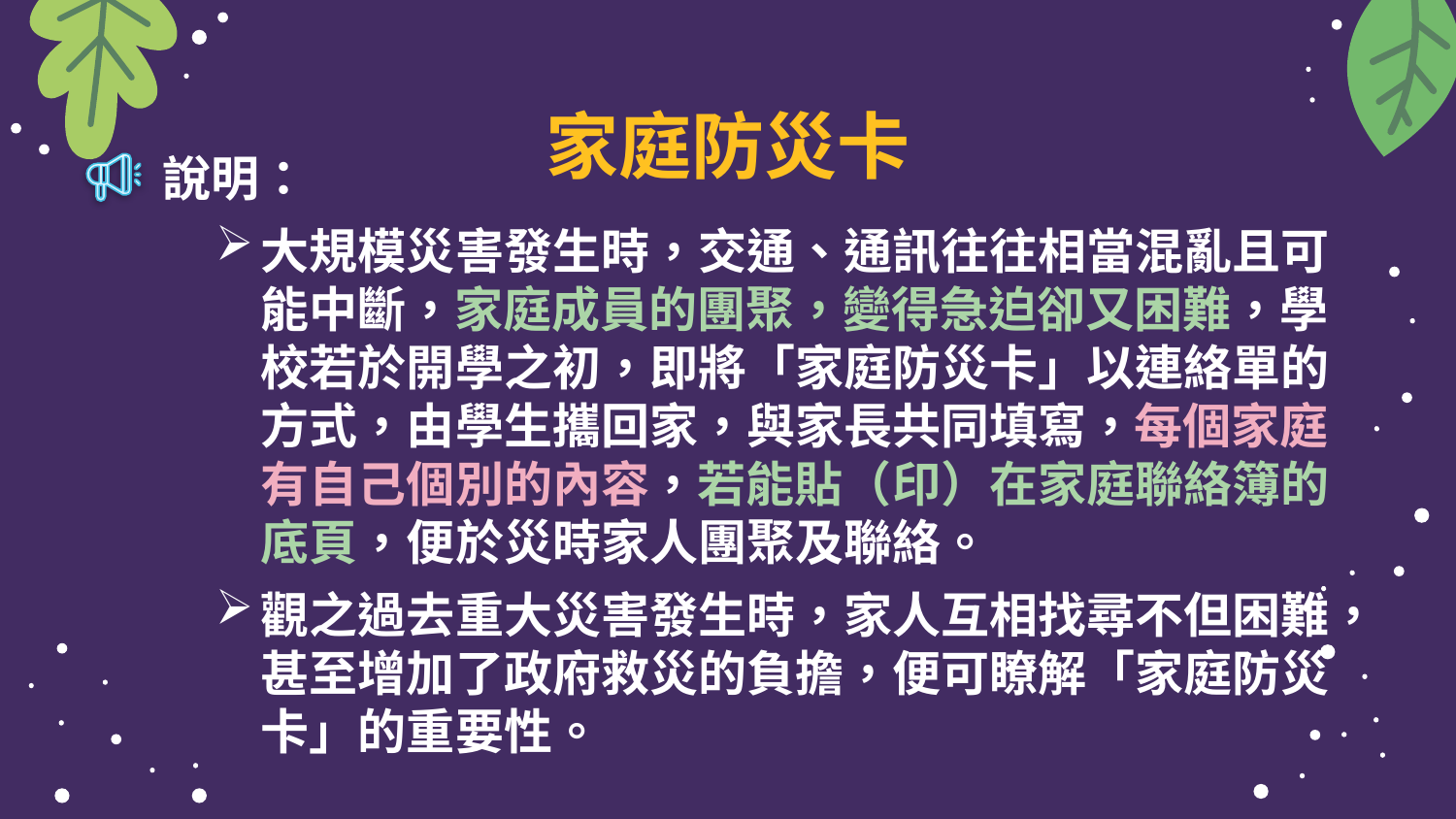

# 家庭防災卡

說明：
大規模災害發生時，交通、通訊往往相當混亂且可能中斷，家庭成員的團聚，變得急迫卻又困難，學校若於開學之初，即將「家庭防災卡」以連絡單的方式，由學生攜回家，與家長共同填寫，每個家庭有自己個別的內容，若能貼（印）在家庭聯絡簿的底頁，便於災時家人團聚及聯絡。
觀之過去重大災害發生時，家人互相找尋不但困難，甚至增加了政府救災的負擔，便可瞭解「家庭防災卡」的重要性。